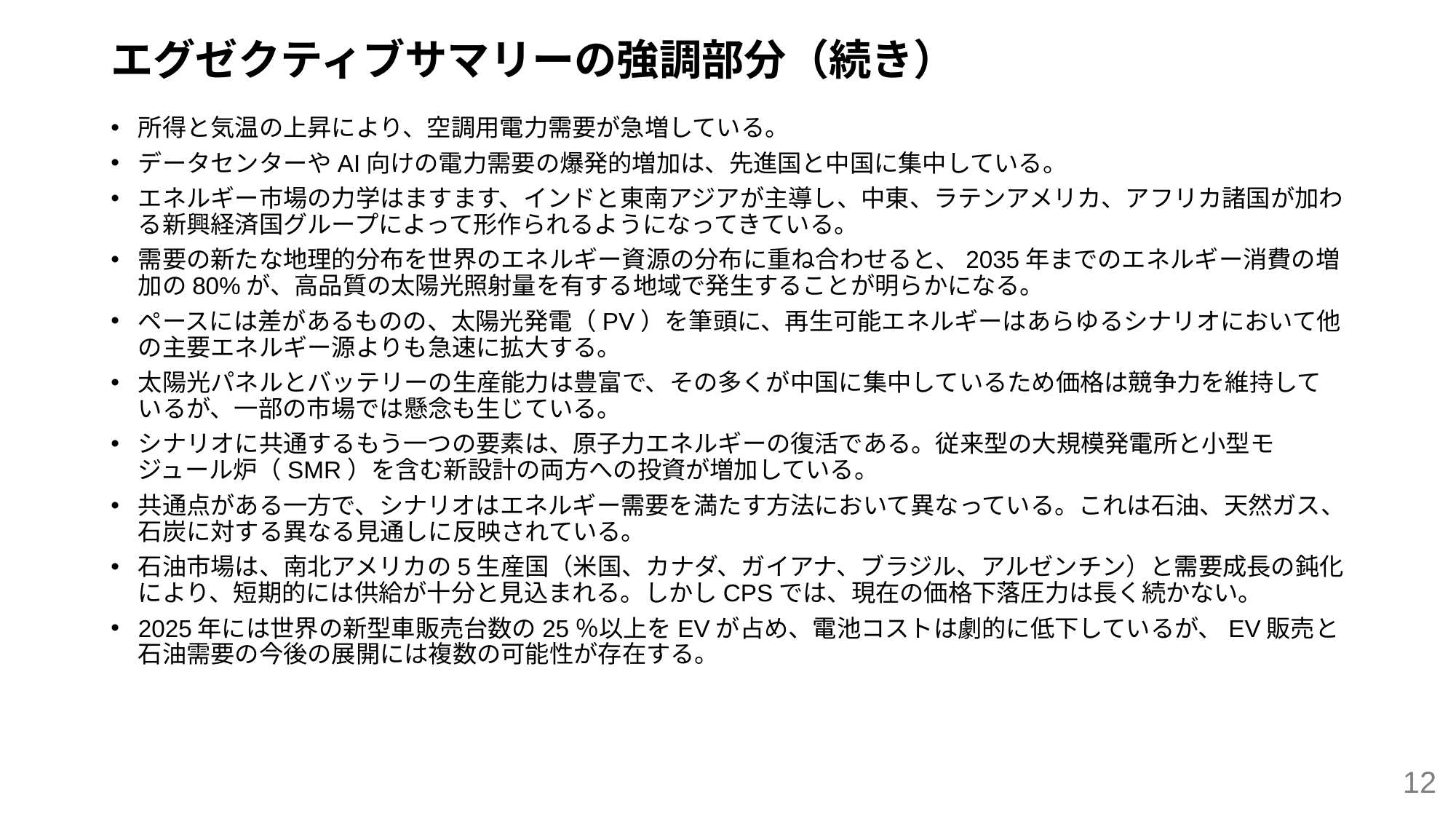

# エグゼクティブサマリーの強調部分（続き）
所得と気温の上昇により、空調用電力需要が急増している。
データセンターやAI向けの電力需要の爆発的増加は、先進国と中国に集中している。
エネルギー市場の力学はますます、インドと東南アジアが主導し、中東、ラテンアメリカ、アフリカ諸国が加わる新興経済国グループによって形作られるようになってきている。
需要の新たな地理的分布を世界のエネルギー資源の分布に重ね合わせると、2035年までのエネルギー消費の増加の80%が、高品質の太陽光照射量を有する地域で発生することが明らかになる。
ペースには差があるものの、太陽光発電（PV）を筆頭に、再生可能エネルギーはあらゆるシナリオにおいて他の主要エネルギー源よりも急速に拡大する。
太陽光パネルとバッテリーの生産能力は豊富で、その多くが中国に集中しているため価格は競争力を維持しているが、一部の市場では懸念も生じている。
シナリオに共通するもう一つの要素は、原子力エネルギーの復活である。従来型の大規模発電所と小型モジュール炉（SMR）を含む新設計の両方への投資が増加している。
共通点がある一方で、シナリオはエネルギー需要を満たす方法において異なっている。これは石油、天然ガス、石炭に対する異なる見通しに反映されている。
石油市場は、南北アメリカの5生産国（米国、カナダ、ガイアナ、ブラジル、アルゼンチン）と需要成長の鈍化により、短期的には供給が十分と見込まれる。しかしCPSでは、現在の価格下落圧力は長く続かない。
2025年には世界の新型車販売台数の25％以上をEVが占め、電池コストは劇的に低下しているが、EV販売と石油需要の今後の展開には複数の可能性が存在する。

12